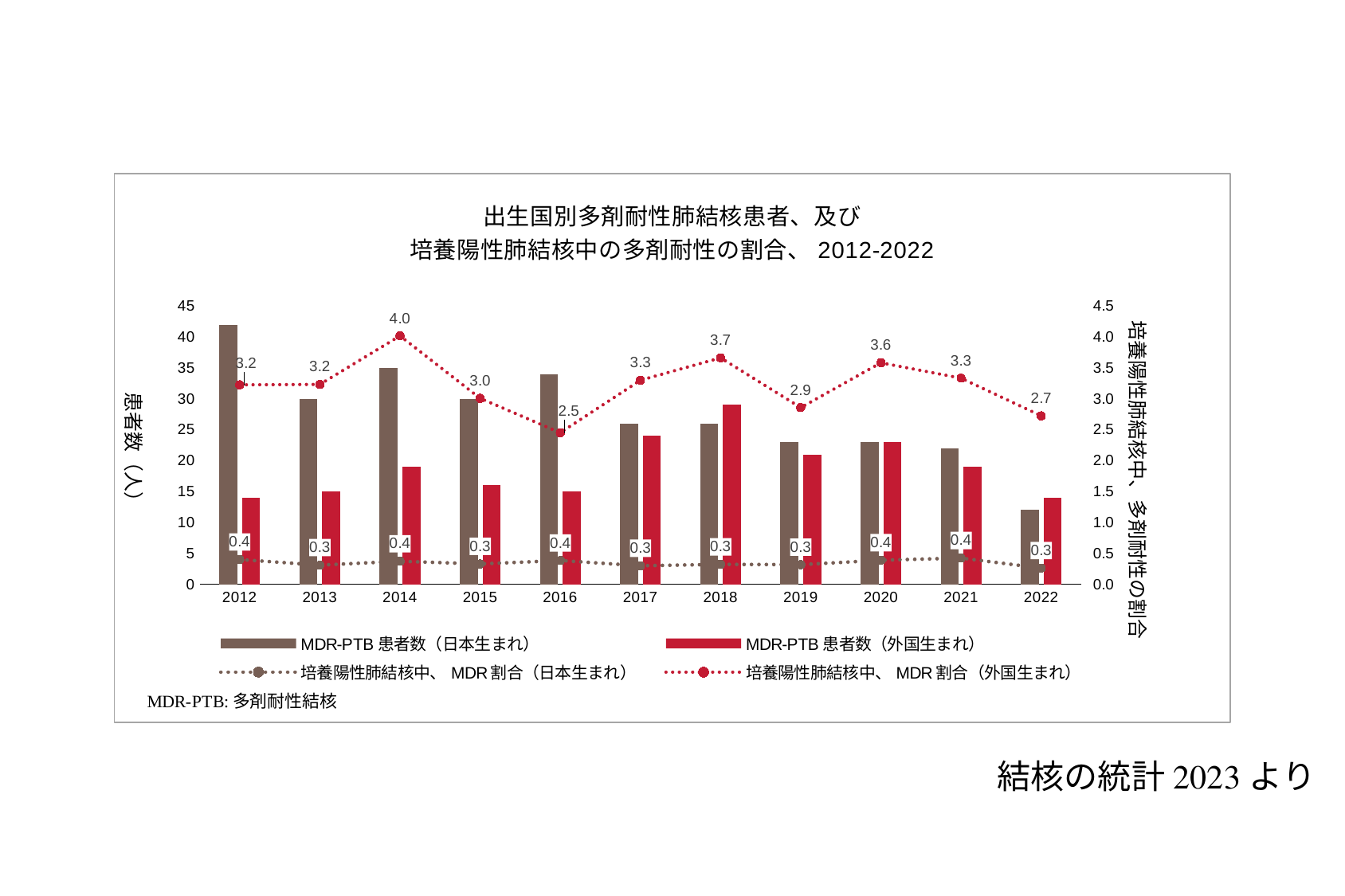

### Chart: 出生国別多剤耐性肺結核患者、及び
培養陽性肺結核中の多剤耐性の割合、2012-2022

| Category | MDR-PTB患者数（日本生まれ） | MDR-PTB患者数（外国生まれ） | 培養陽性肺結核中、MDR割合（日本生まれ） | 培養陽性肺結核中、MDR割合（外国生まれ） |
|---|---|---|---|---|
| 2012 | 42.0 | 14.0 | 0.40072512164869767 | 3.225806451612903 |
| 2013 | 30.0 | 15.0 | 0.3110419906687403 | 3.2327586206896552 |
| 2014 | 35.0 | 19.0 | 0.3727369542066028 | 4.0169133192389 |
| 2015 | 30.0 | 16.0 | 0.32967032967032966 | 3.007518796992481 |
| 2016 | 34.0 | 15.0 | 0.3851818284807976 | 2.450980392156863 |
| 2017 | 26.0 | 24.0 | 0.3 | 3.3 |
| 2018 | 26.0 | 29.0 | 0.32318210068365444 | 3.6616161616161618 |
| 2019 | 23.0 | 21.0 | 0.318118948824343 | 2.857142857142857 |
| 2020 | 23.0 | 23.0 | 0.3896984073195527 | 3.582554517133956 |
| 2021 | 22.0 | 19.0 | 0.42462845010615713 | 3.3333333333333335 |
| 2022 | 12.0 | 14.0 | 0.2621231979030144 | 2.7237354085603114 |
結核の統計2023より